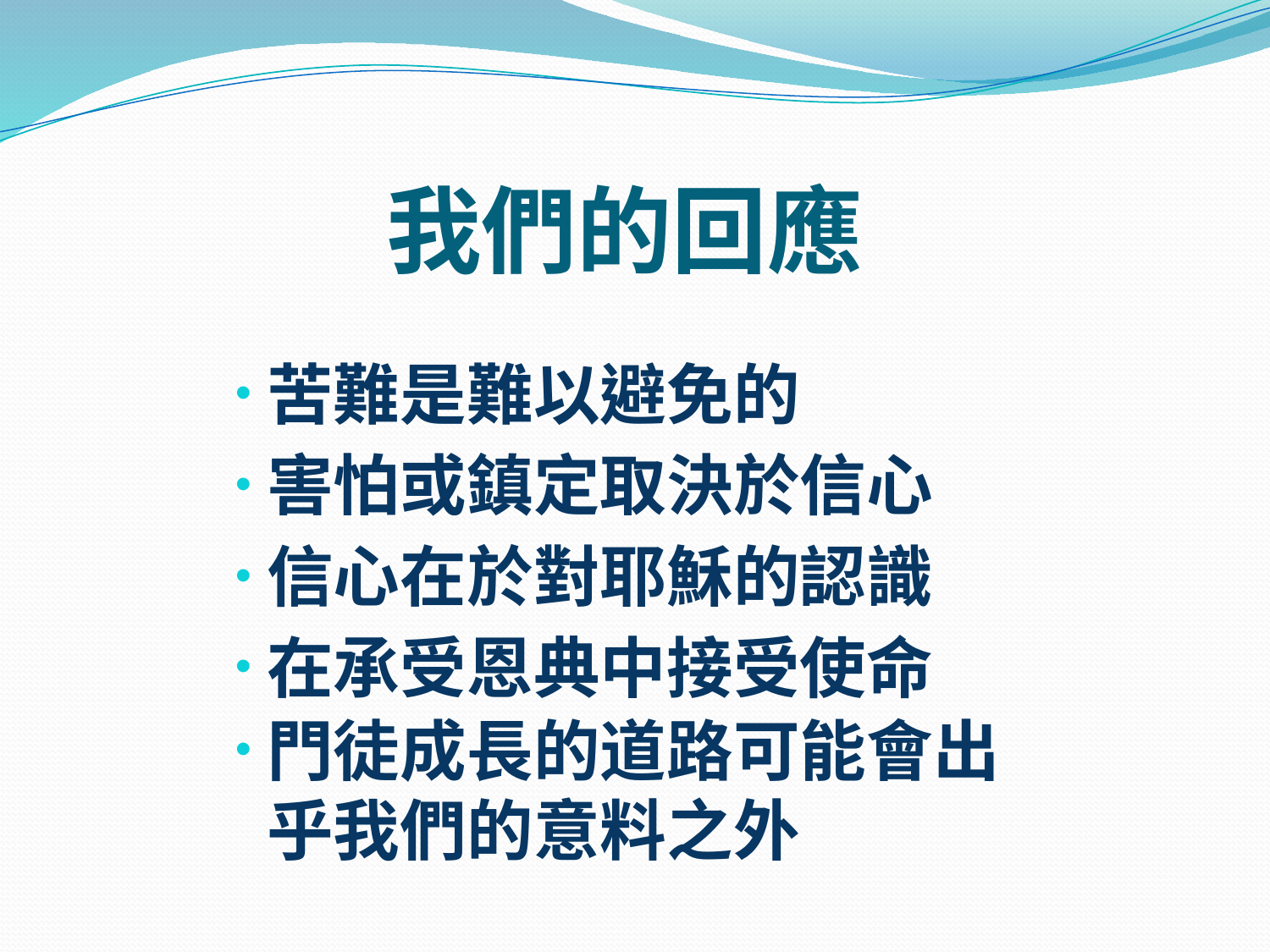

# 我們的回應
苦難是難以避免的
害怕或鎮定取決於信心
信心在於對耶穌的認識
在承受恩典中接受使命
門徒成長的道路可能會出乎我們的意料之外